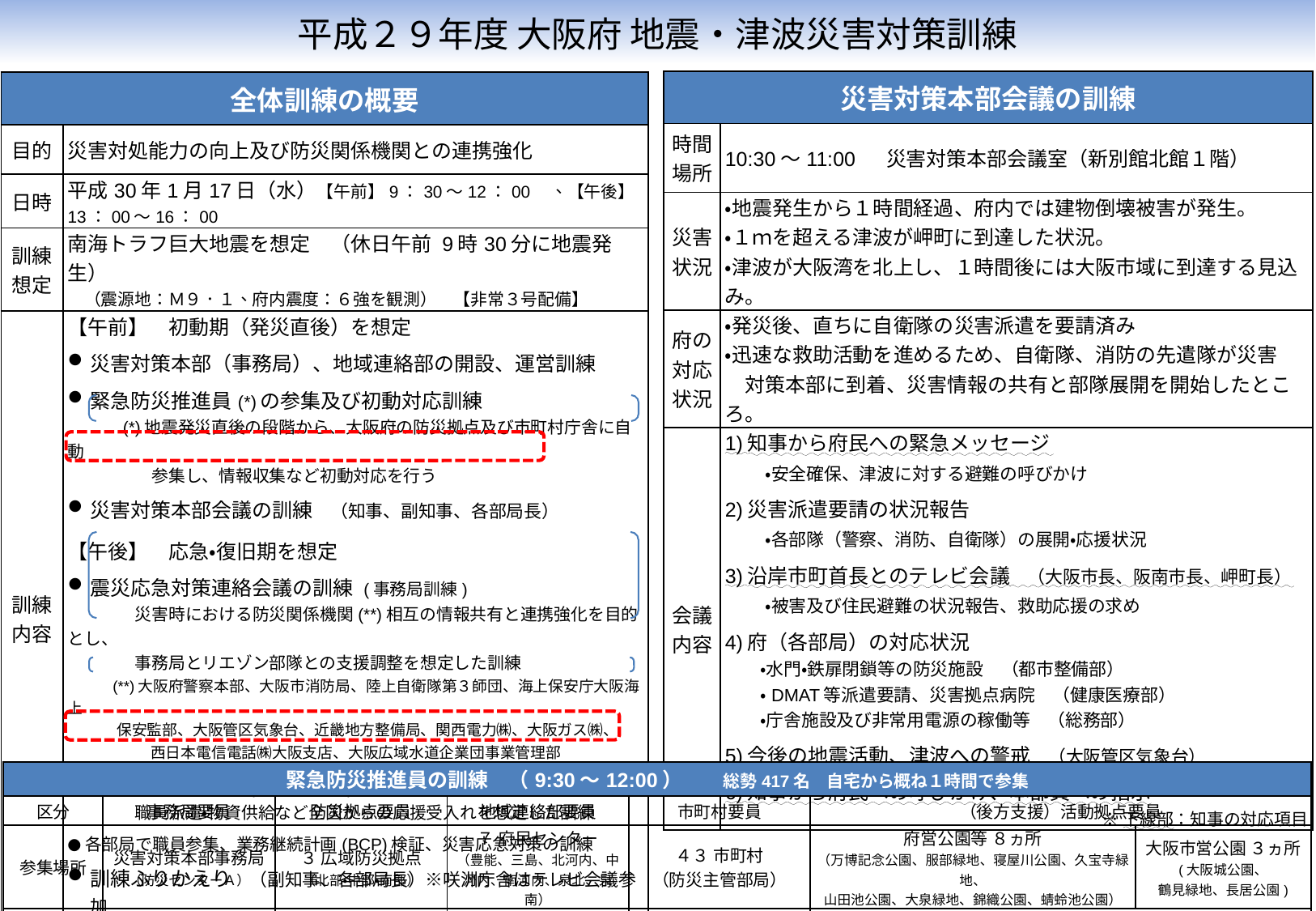

平成２９年度 大阪府 地震・津波災害対策訓練
| 災害対策本部会議の訓練 |  |
| --- | --- |
| 時間 場所 | 10:30～11:00 　災害対策本部会議室（新別館北館１階） |
| 災害状況 | ・地震発生から１時間経過、府内では建物倒壊被害が発生。 ・１ｍを超える津波が岬町に到達した状況。 ・津波が大阪湾を北上し、１時間後には大阪市域に到達する見込み。 |
| 府の 対応 状況 | ・発災後、直ちに自衛隊の災害派遣を要請済み ・迅速な救助活動を進めるため、自衛隊、消防の先遣隊が災害 　対策本部に到着、災害情報の共有と部隊展開を開始したところ。 |
| 会議 内容 | 1)知事から府民への緊急メッセージ 　　・安全確保、津波に対する避難の呼びかけ 2)災害派遣要請の状況報告 　　・各部隊（警察、消防、自衛隊）の展開・応援状況 3)沿岸市町首長とのテレビ会議　（大阪市長、阪南市長、岬町長） 　　・被害及び住民避難の状況報告、救助応援の求め 4)府（各部局）の対応状況 　　・水門・鉄扉閉鎖等の防災施設　（都市整備部） 　　・DMAT等派遣要請、災害拠点病院　（健康医療部） 　　・庁舎施設及び非常用電源の稼働等　（総務部） 5)今後の地震活動、津波への警戒　（大阪管区気象台） 6)知事から府民への呼びかけ、本部員への指示 ※下線部：知事の対応項目 |
| 全体訓練の概要 |  |
| --- | --- |
| 目的 | 災害対処能力の向上及び防災関係機関との連携強化 |
| 日時 | 平成30年1月17日（水）【午前】9：30～12：00　、【午後】13：00～16：00 |
| 訓練 想定 | 南海トラフ巨大地震を想定　（休日午前 9時30分に地震発生） 　（震源地：Ｍ９．１、府内震度：６強を観測）　【非常３号配備】 |
| 訓練 内容 | 【午前】　初動期（発災直後）を想定 災害対策本部（事務局）、地域連絡部の開設、運営訓練 緊急防災推進員(\*)の参集及び初動対応訓練 　　　(\*)地震発災直後の段階から、大阪府の防災拠点及び市町村庁舎に自動 　　　　　参集し、情報収集など初動対応を行う 災害対策本部会議の訓練　（知事、副知事、各部局長） 【午後】　応急・復旧期を想定 震災応急対策連絡会議の訓練 (事務局訓練) 　　　　災害時における防災関係機関(\*\*)相互の情報共有と連携強化を目的とし、 　　　　事務局とリエゾン部隊との支援調整を想定した訓練 　　 (\*\*)大阪府警察本部、大阪市消防局、陸上自衛隊第３師団、海上保安庁大阪海上 保安監部、大阪管区気象台、近畿地方整備局、関西電力㈱、大阪ガス㈱、 　　　　　 西日本電信電話㈱大阪支店、大阪広域水道企業団事業管理部 応援・受援の訓練 (事務局訓練) 　　　　職員派遣・物資供給など全国からの応援受入れを想定した訓練 ●各部局で職員参集、業務継続計画(BCP)検証、災害応急対策の訓練 訓練ふりかえり　（副知事、各部局長）※咲洲庁舎はテレビ会議参加 |

| 緊急防災推進員の訓練　（9:30～12:00）　　総勢417名　自宅から概ね１時間で参集 |  |  |  |  |  |  |
| --- | --- | --- | --- | --- | --- | --- |
| 区分 | 事務局要員 | 防災拠点要員 | 地域連絡部要員 | 市町村要員 | （後方支援）活動拠点要員 |  |
| 参集場所 | 災害対策本部事務局 （防災センターＡ） | ３ 広域防災拠点 （北部・中部・南部） | ７ 府民センター （豊能、三島、北河内、中河内、南河内、泉北、泉南） | ４３ 市町村 （防災主管部局） | 府営公園等 ８ヵ所 （万博記念公園、服部緑地、寝屋川公園、久宝寺緑地、 山田池公園、大泉緑地、錦織公園、蜻蛉池公園） | 大阪市営公園 ３ヵ所 (大阪城公園、 鶴見緑地、長居公園) |
| 参集人員 | ３５名 | ３０名（＠１０名） | ７０名（＠１０名） | １７２名（＠４名） | １１０名（＠１０名） |  |